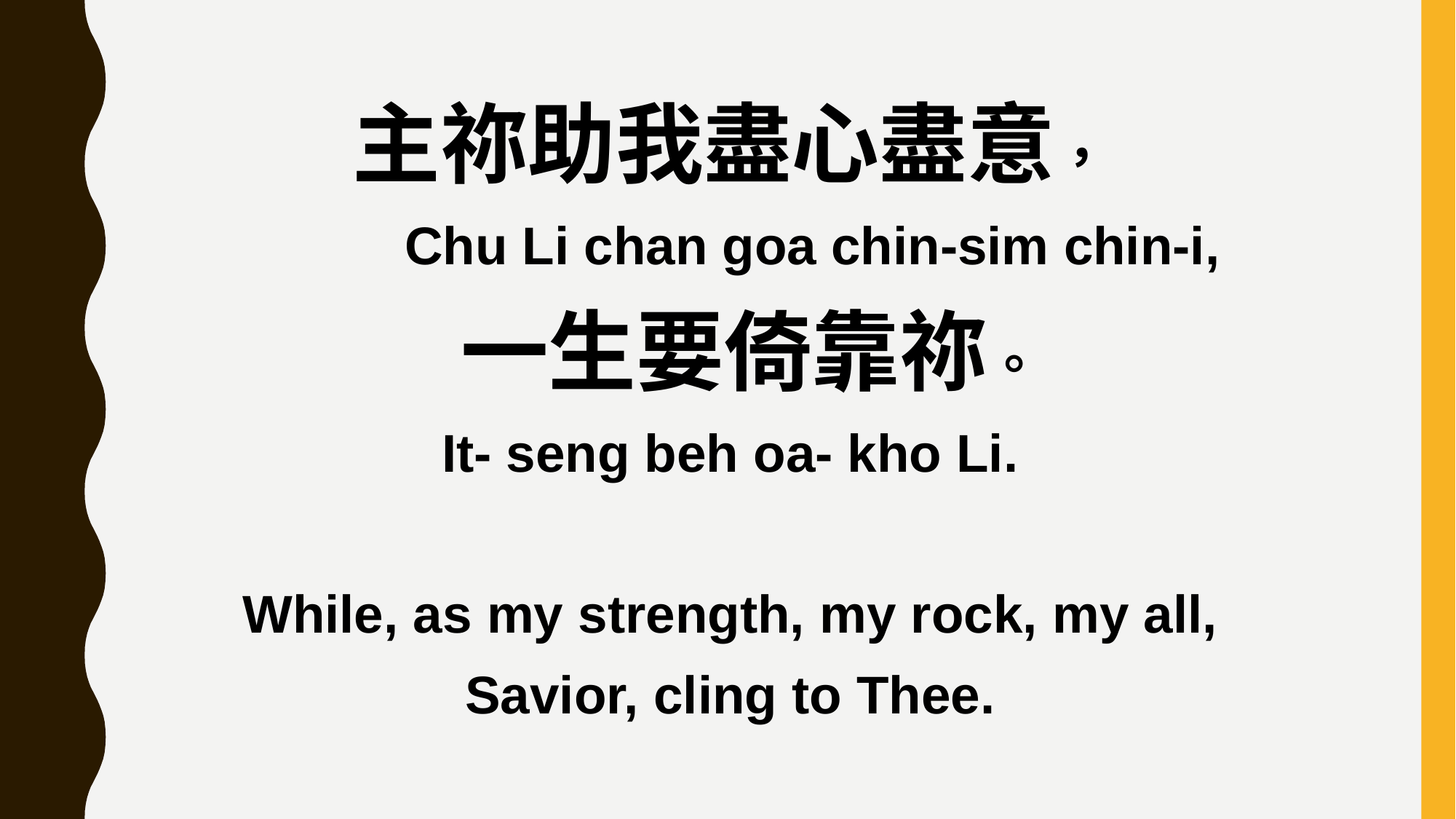

主祢助我盡心盡意，
              Chu Li chan goa chin-sim chin-i,
 一生要倚靠祢。
It- seng beh oa- kho Li.

While, as my strength, my rock, my all,
Savior, cling to Thee.